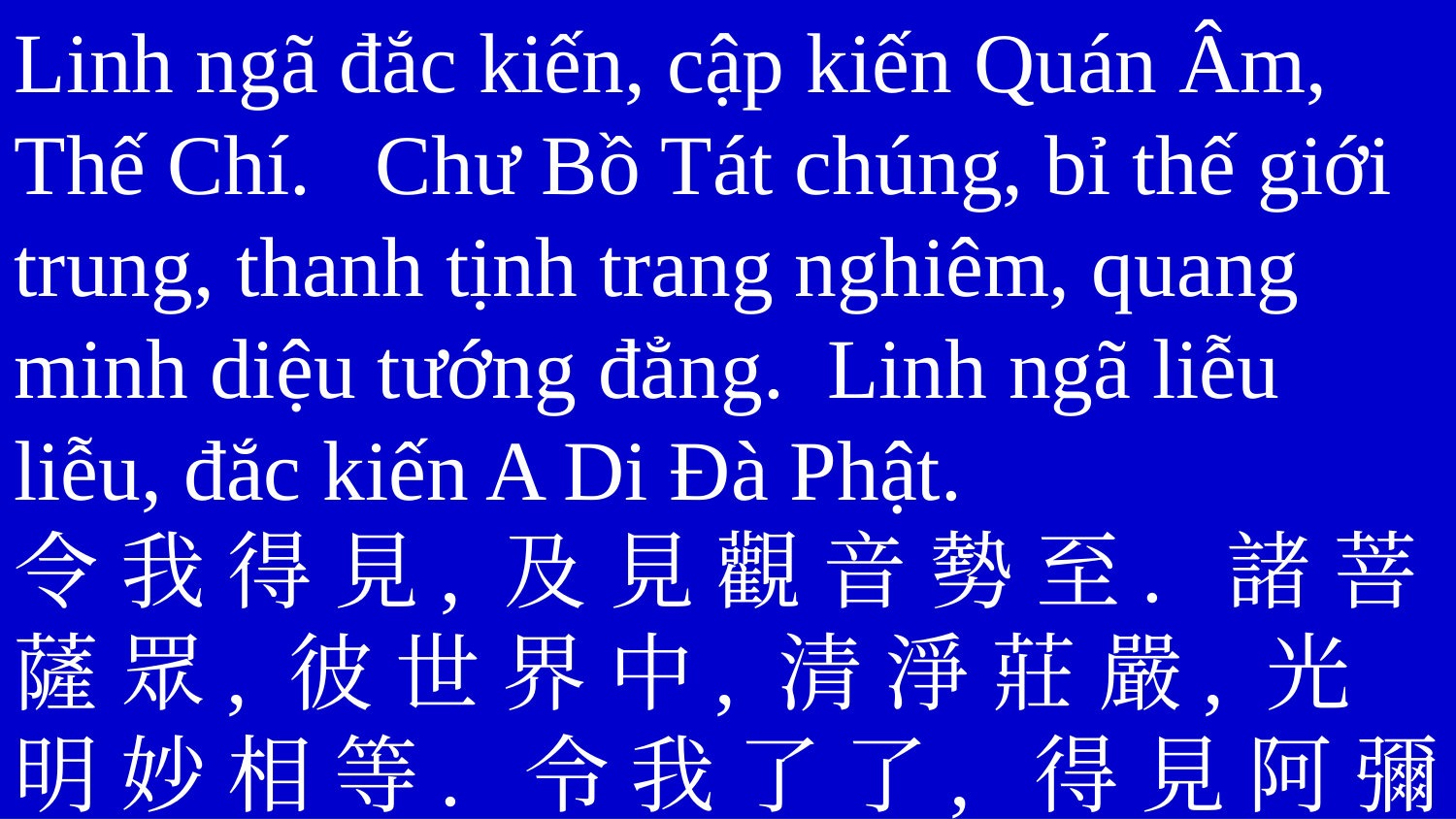

Linh ngã đắc kiến, cập kiến Quán Âm, Thế Chí.   Chư Bồ Tát chúng, bỉ thế giới trung, thanh tịnh trang nghiêm, quang minh diệu tướng đẳng.  Linh ngã liễu liễu, đắc kiến A Di Đà Phật.
令 我 得 見, 及 見 觀 音 勢 至.  諸 菩 薩 眾, 彼 世 界 中, 清 淨 莊 嚴, 光 明 妙 相 等.  令 我 了 了,  得 見 阿 彌 陀 佛.